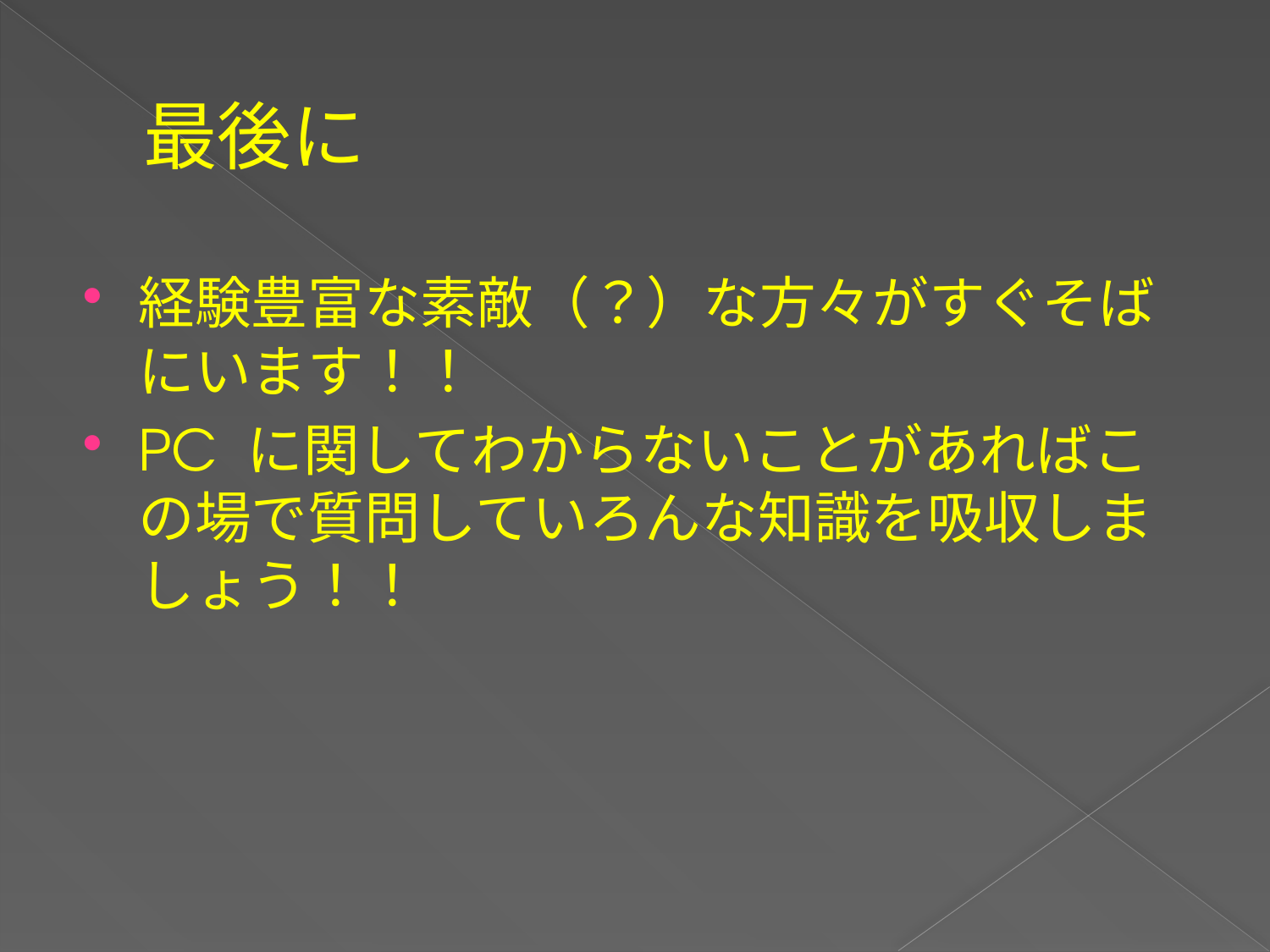

# 最後に
経験豊富な素敵（？）な方々がすぐそばにいます！！
PC に関してわからないことがあればこの場で質問していろんな知識を吸収しましょう！！